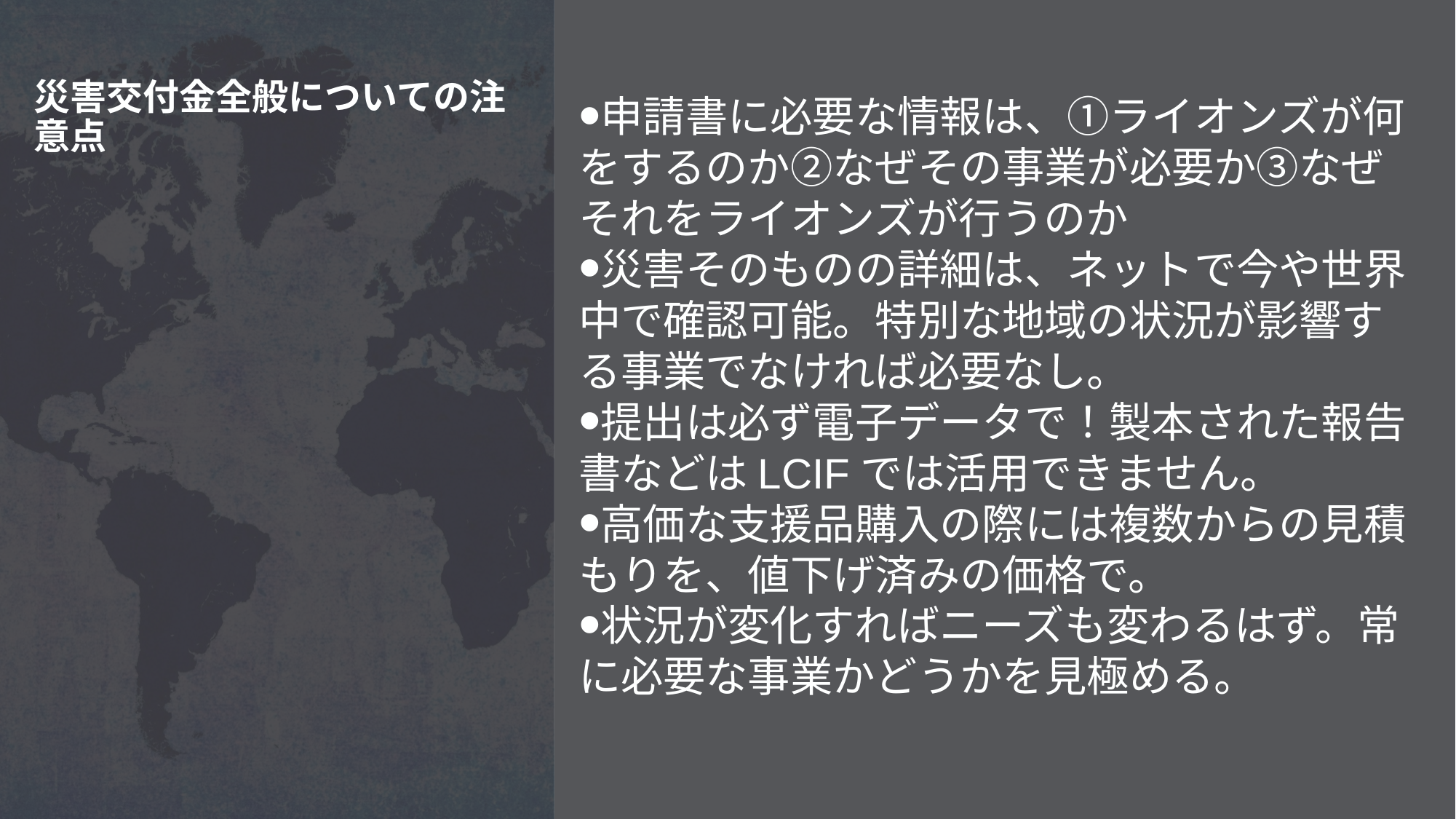

# 災害交付金全般についての注意点
申請書に必要な情報は、①ライオンズが何をするのか②なぜその事業が必要か③なぜそれをライオンズが行うのか
災害そのものの詳細は、ネットで今や世界中で確認可能。特別な地域の状況が影響する事業でなければ必要なし。
提出は必ず電子データで！製本された報告書などはLCIFでは活用できません。
高価な支援品購入の際には複数からの見積もりを、値下げ済みの価格で。
状況が変化すればニーズも変わるはず。常に必要な事業かどうかを見極める。